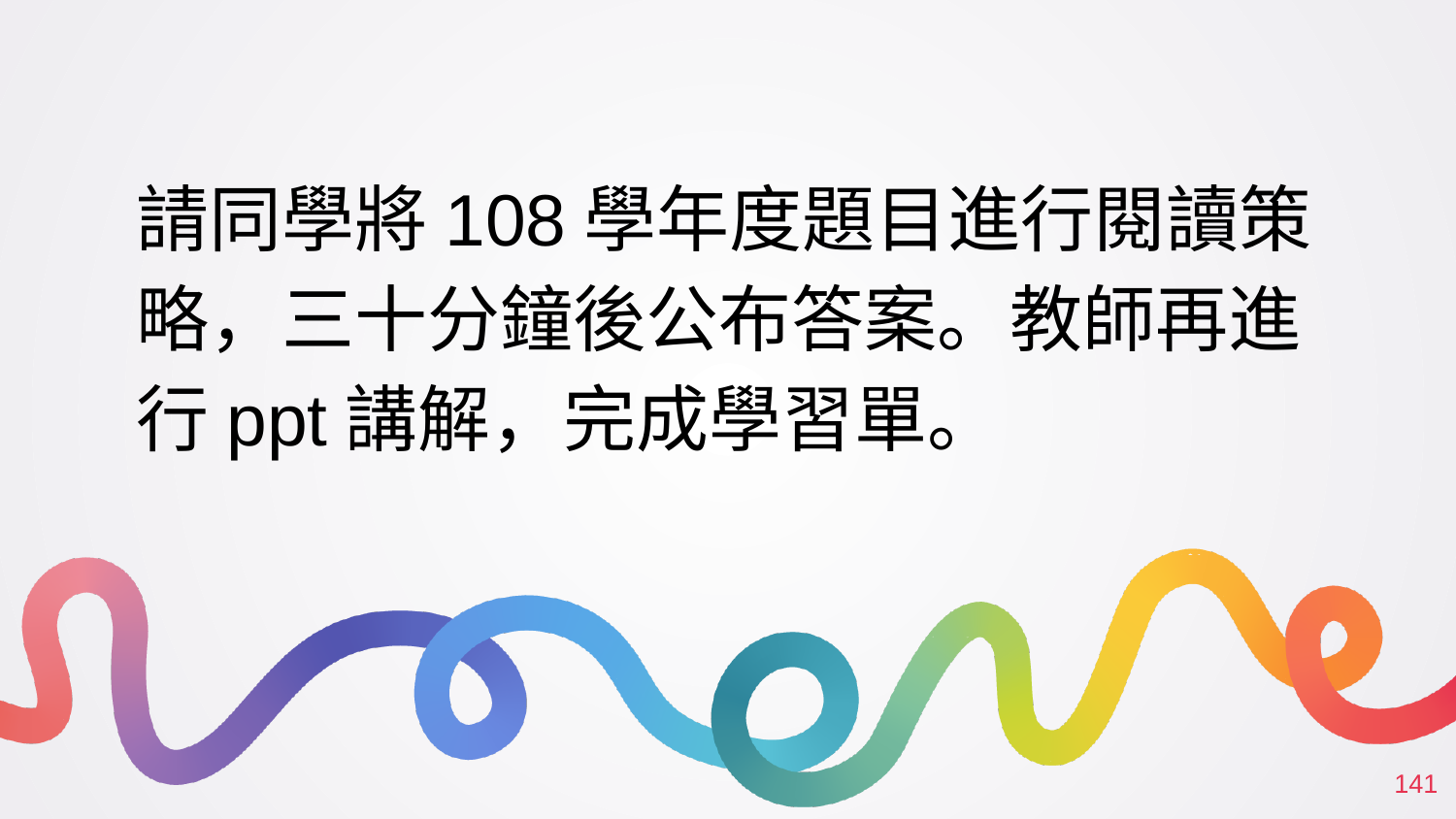

#
請同學將108學年度題目進行閱讀策略，三十分鐘後公布答案。教師再進行ppt講解，完成學習單。
141